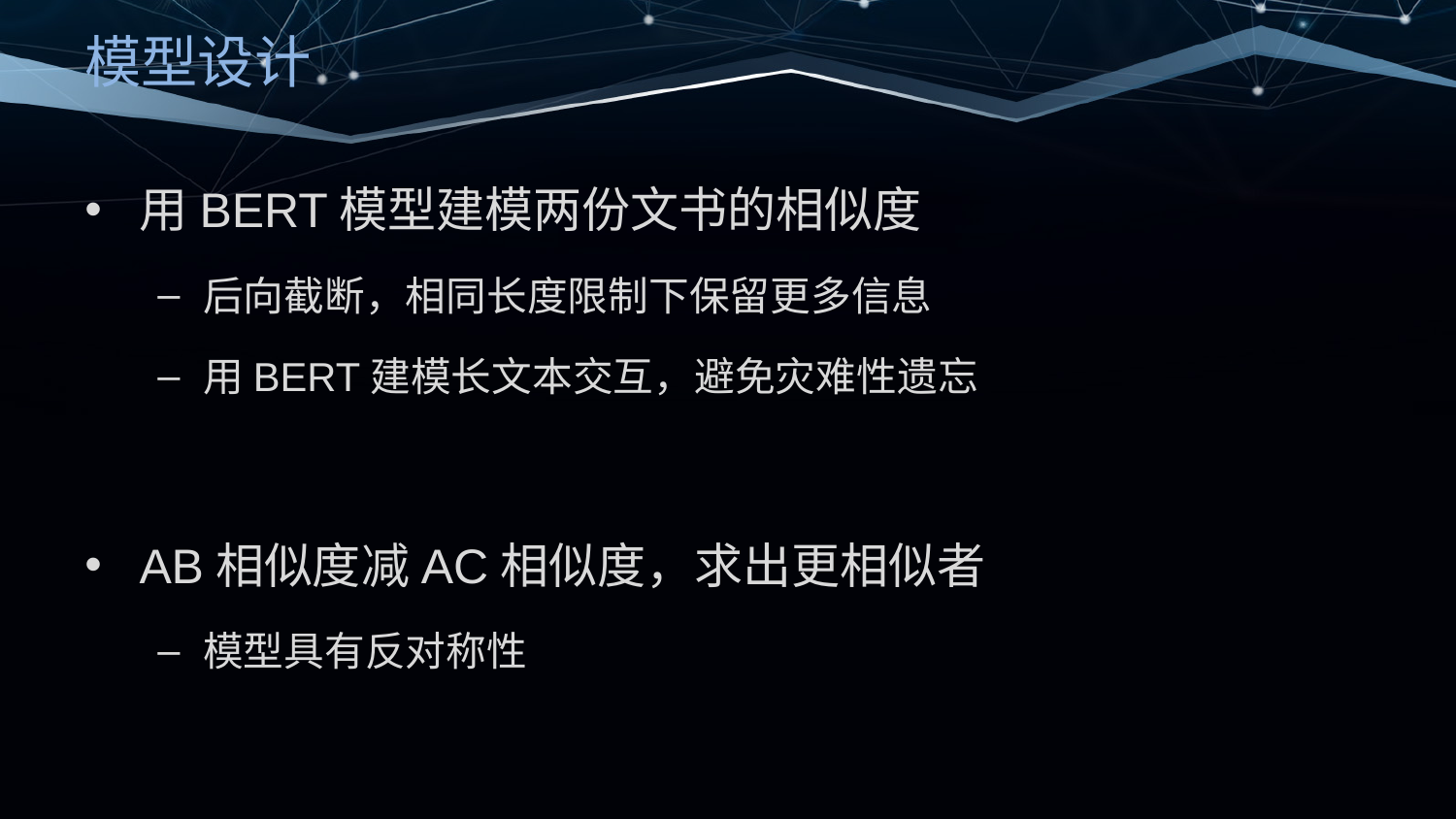

# 模型设计
用BERT模型建模两份文书的相似度
后向截断，相同长度限制下保留更多信息
用BERT建模长文本交互，避免灾难性遗忘

AB相似度减AC相似度，求出更相似者
模型具有反对称性